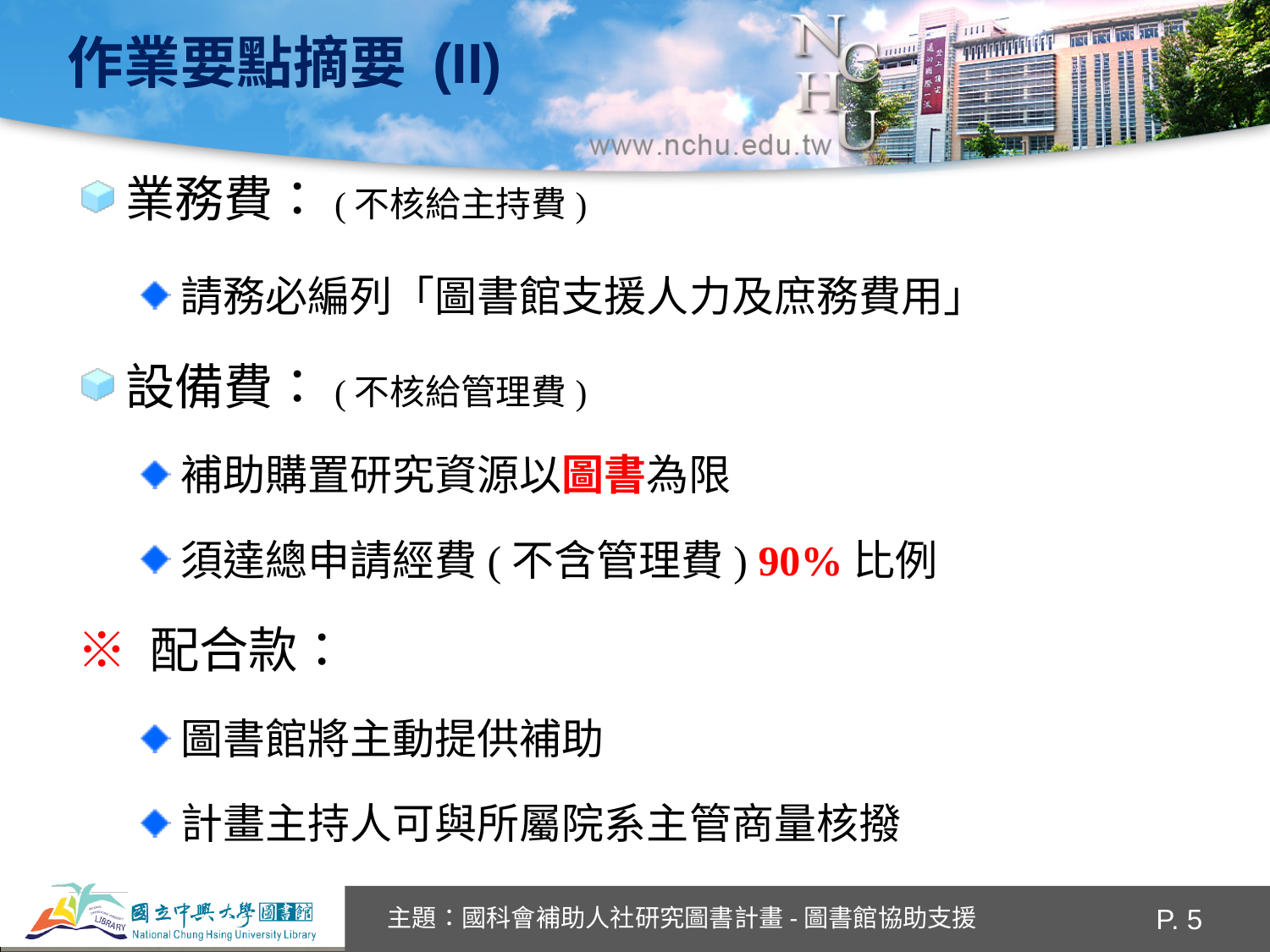

# 作業要點摘要 (II)
業務費：(不核給主持費)
請務必編列「圖書館支援人力及庶務費用」
設備費：(不核給管理費)
補助購置研究資源以圖書為限
須達總申請經費(不含管理費) 90%比例
※ 配合款：
圖書館將主動提供補助
計畫主持人可與所屬院系主管商量核撥